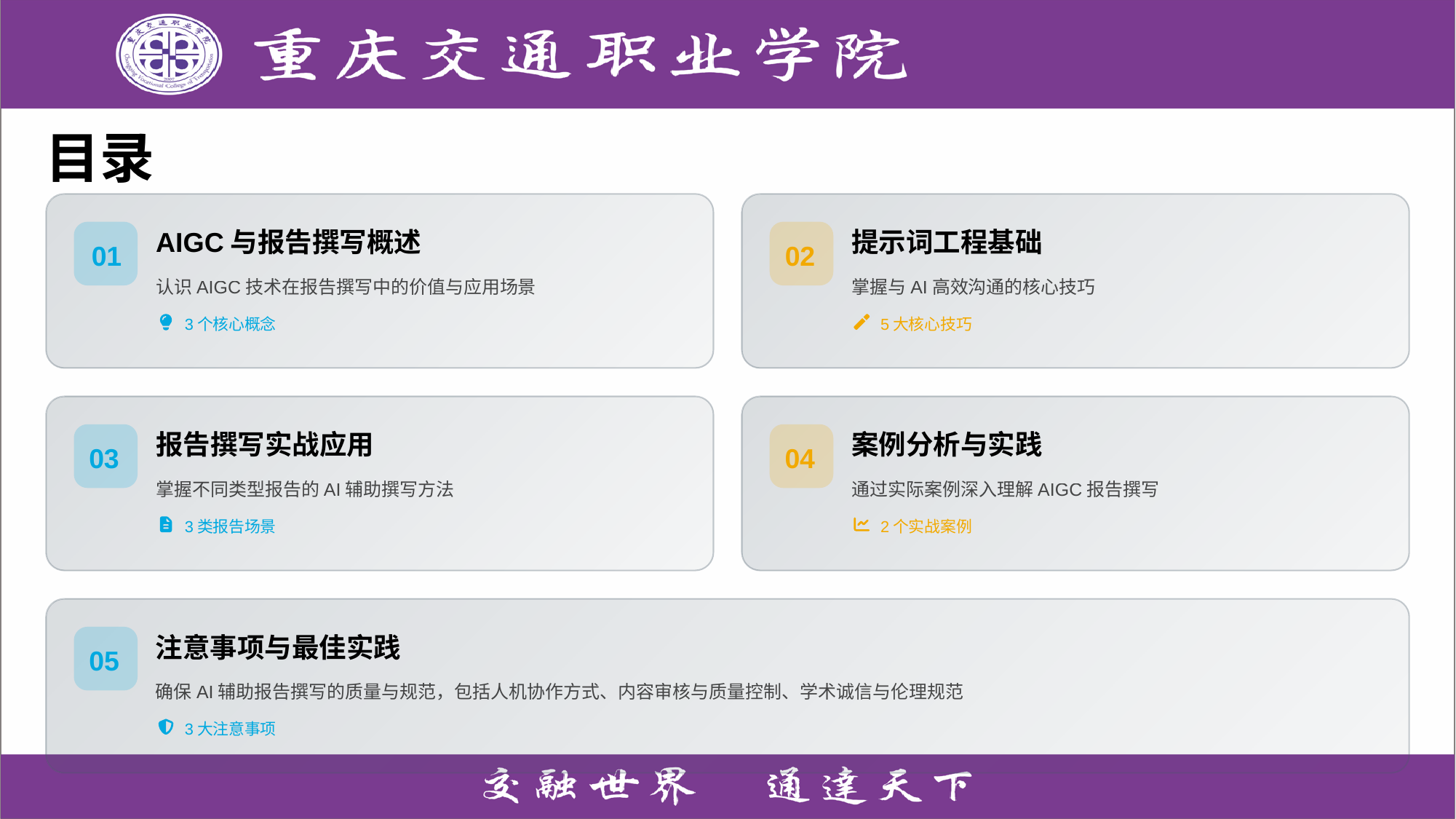

目录

AIGC与报告撰写概述

提示词工程基础
01
02
认识AIGC技术在报告撰写中的价值与应用场景
掌握与AI高效沟通的核心技巧
3个核心概念
5大核心技巧

报告撰写实战应用

案例分析与实践
03
04
掌握不同类型报告的AI辅助撰写方法
通过实际案例深入理解AIGC报告撰写
3类报告场景
2个实战案例

注意事项与最佳实践
05
确保AI辅助报告撰写的质量与规范，包括人机协作方式、内容审核与质量控制、学术诚信与伦理规范
3大注意事项